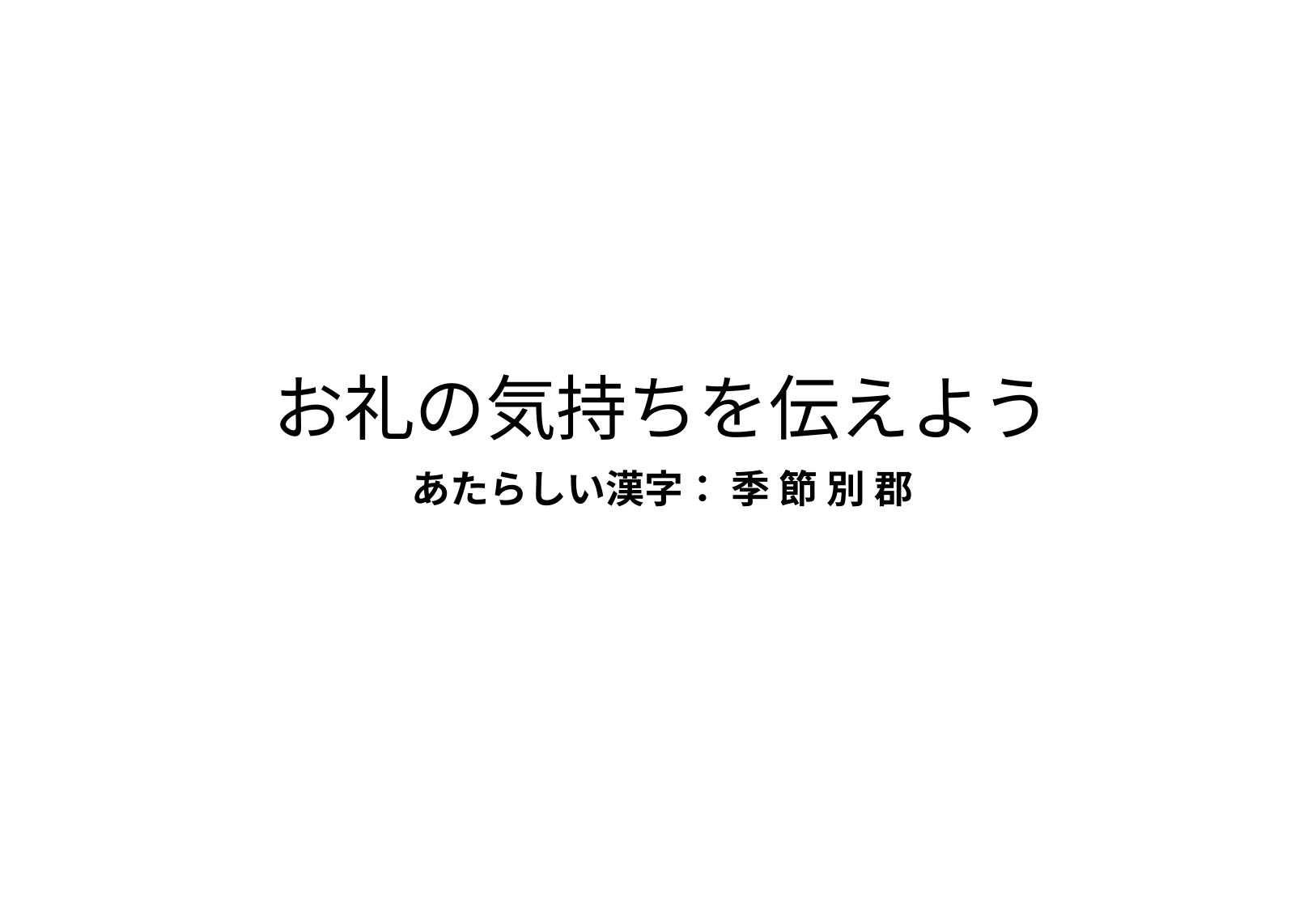

# お礼の気持ちを伝えよう
あたらしい漢字： 季 節 別 郡